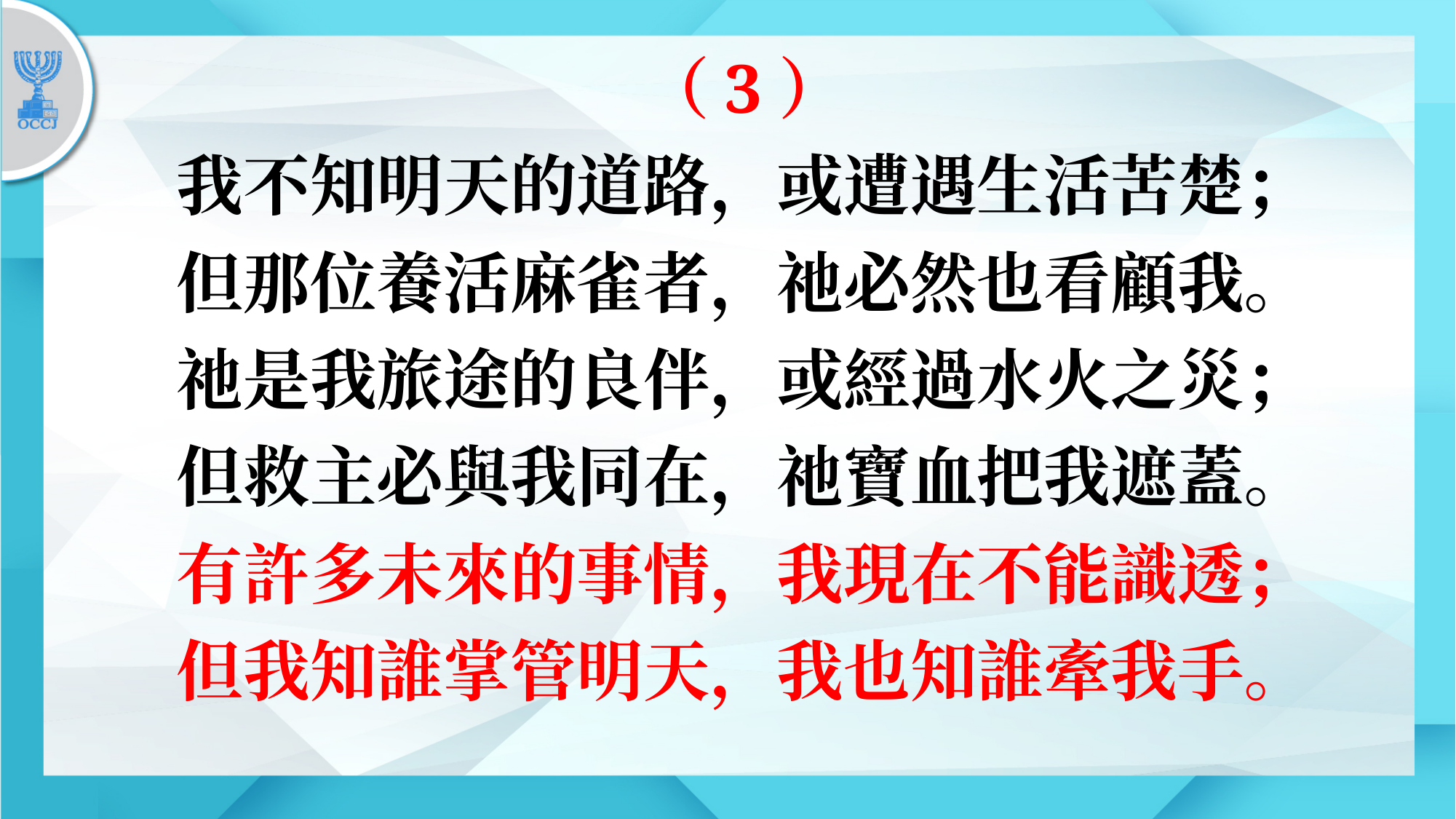

（3）
我不知明天的道路，或遭遇生活苦楚；
但那位養活麻雀者，祂必然也看顧我。
祂是我旅途的良伴，或經過水火之災；
但救主必與我同在，祂寶血把我遮蓋。
有許多未來的事情，我現在不能識透；
但我知誰掌管明天，我也知誰牽我手。